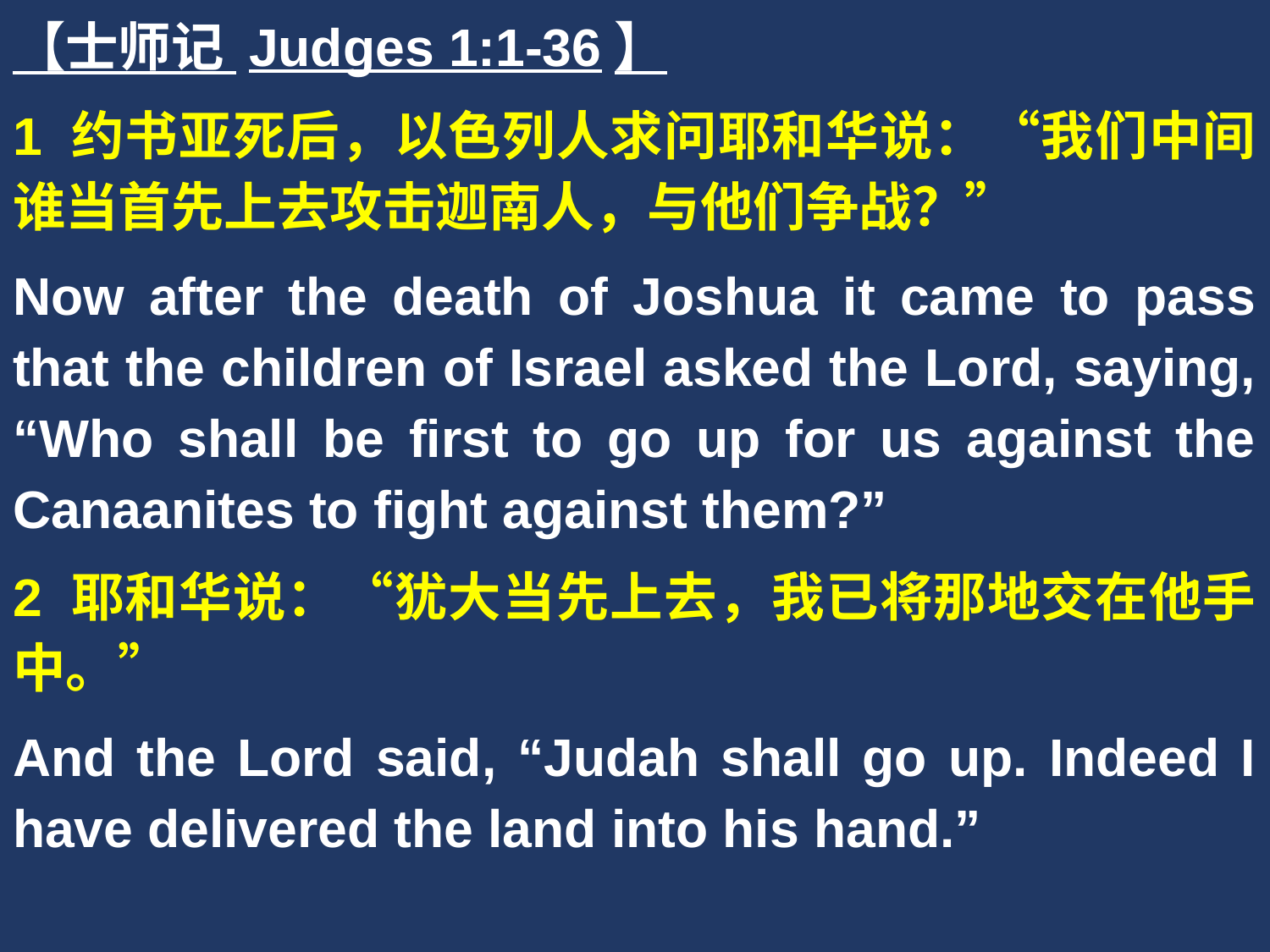

【士师记 Judges 1:1-36】
1 约书亚死后，以色列人求问耶和华说：“我们中间谁当首先上去攻击迦南人，与他们争战？”
Now after the death of Joshua it came to pass that the children of Israel asked the Lord, saying, “Who shall be first to go up for us against the Canaanites to fight against them?”
2 耶和华说：“犹大当先上去，我已将那地交在他手中。”
And the Lord said, “Judah shall go up. Indeed I have delivered the land into his hand.”